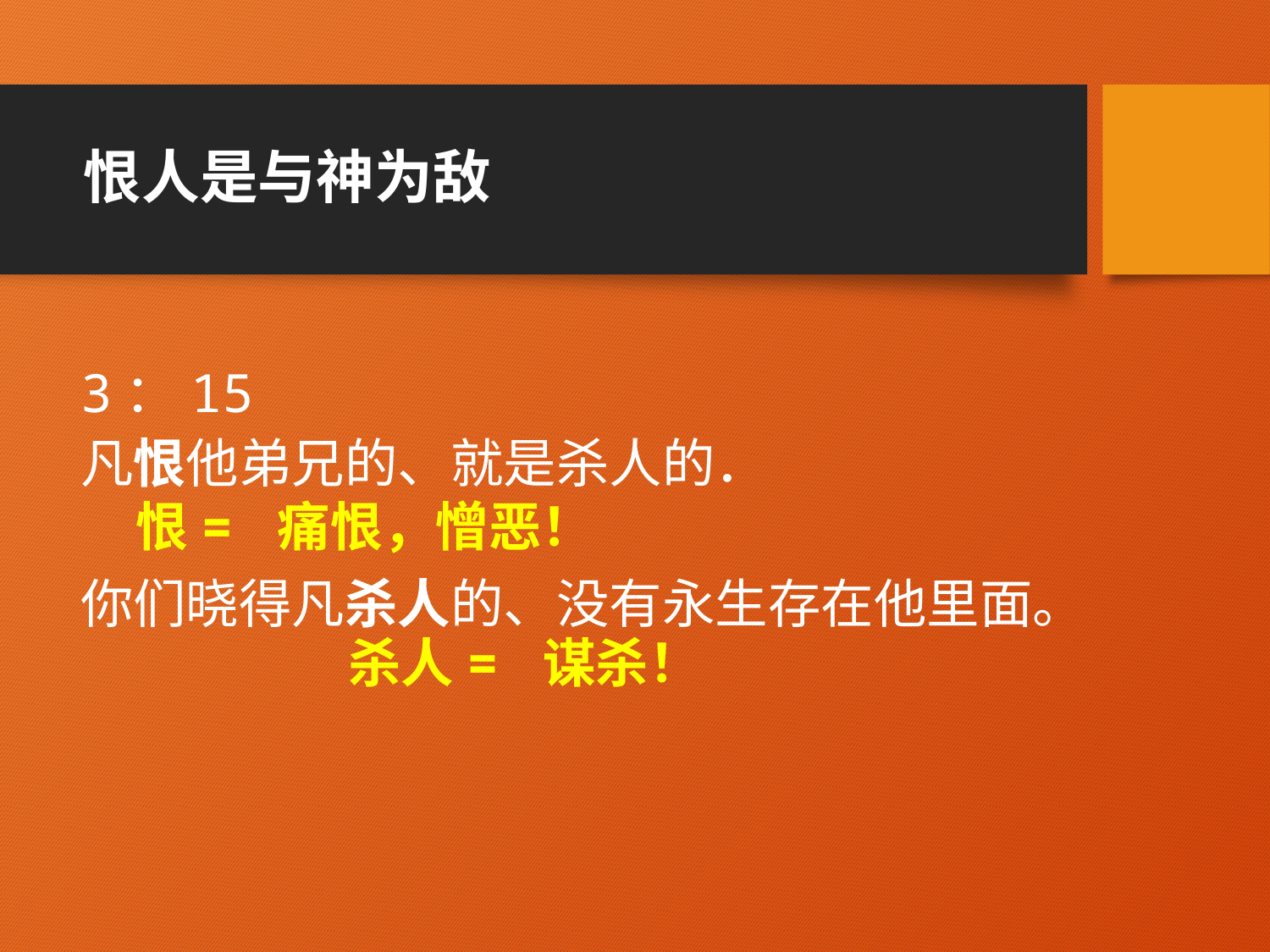

# 恨人是与神为敌
3：15
凡恨他弟兄的、就是杀人的．

你们晓得凡杀人的、没有永生存在他里面。

恨= 痛恨，憎恶！
杀人= 谋杀！